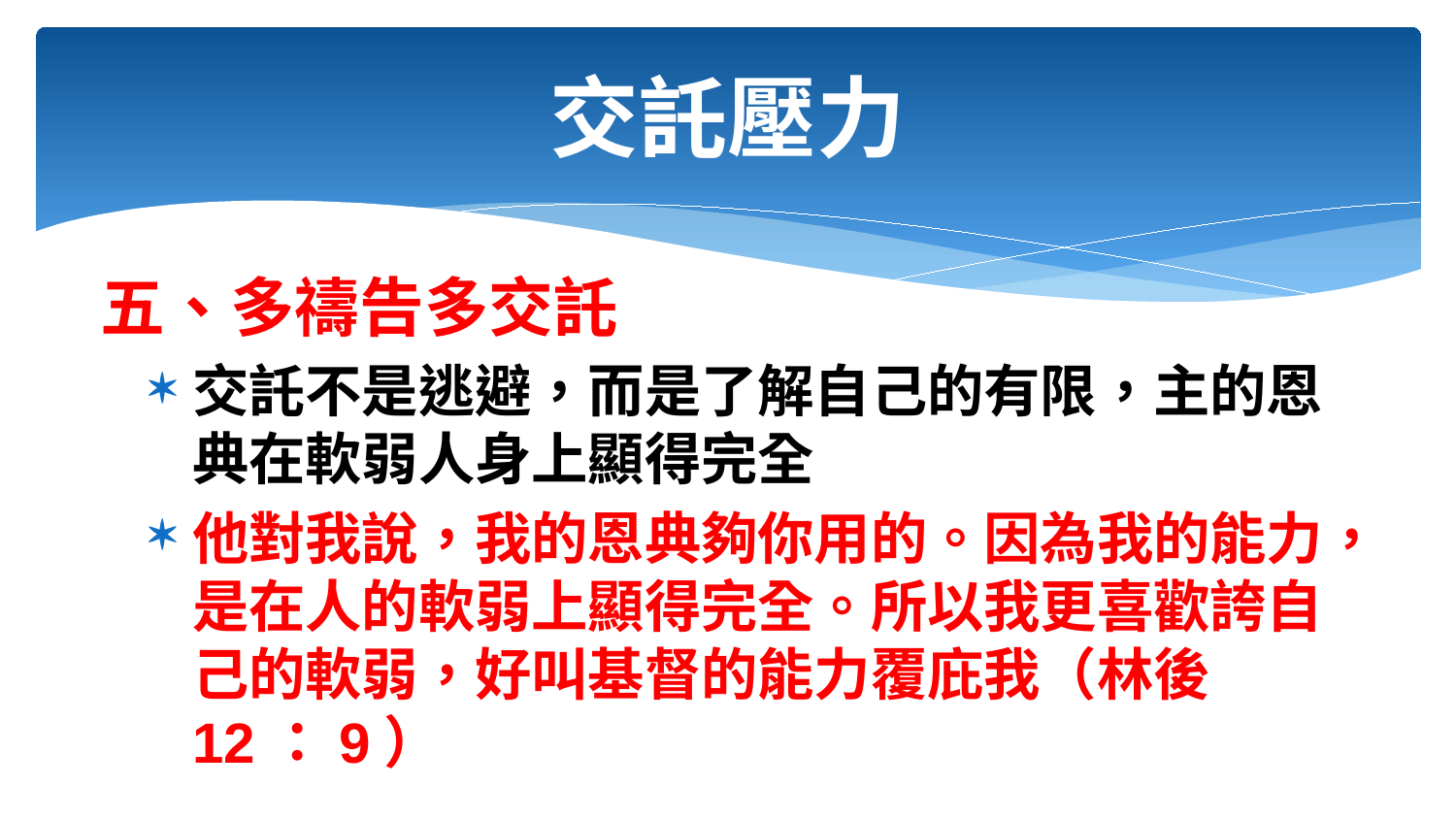

# 交託壓力
五、多禱告多交託
交託不是逃避，而是了解自己的有限，主的恩典在軟弱人身上顯得完全
他對我說，我的恩典夠你用的。因為我的能力，是在人的軟弱上顯得完全。所以我更喜歡誇自己的軟弱，好叫基督的能力覆庇我（林後12：9）